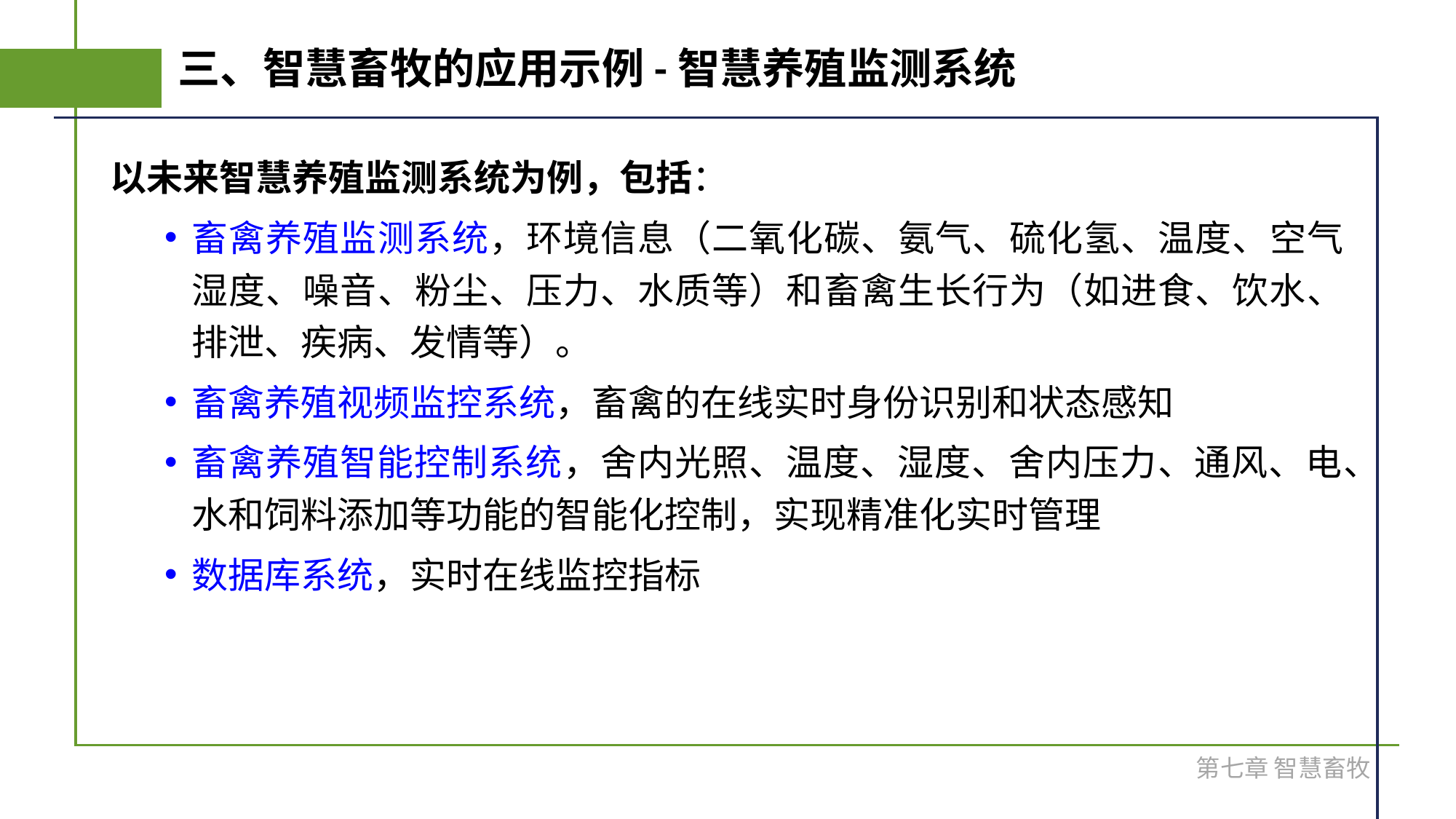

# 三、智慧畜牧的应用示例-智慧养殖监测系统
以未来智慧养殖监测系统为例，包括：
畜禽养殖监测系统，环境信息（二氧化碳、氨气、硫化氢、温度、空气湿度、噪音、粉尘、压力、水质等）和畜禽生长行为（如进食、饮水、排泄、疾病、发情等）。
畜禽养殖视频监控系统，畜禽的在线实时身份识别和状态感知
畜禽养殖智能控制系统，舍内光照、温度、湿度、舍内压力、通风、电、水和饲料添加等功能的智能化控制，实现精准化实时管理
数据库系统，实时在线监控指标
第七章 智慧畜牧